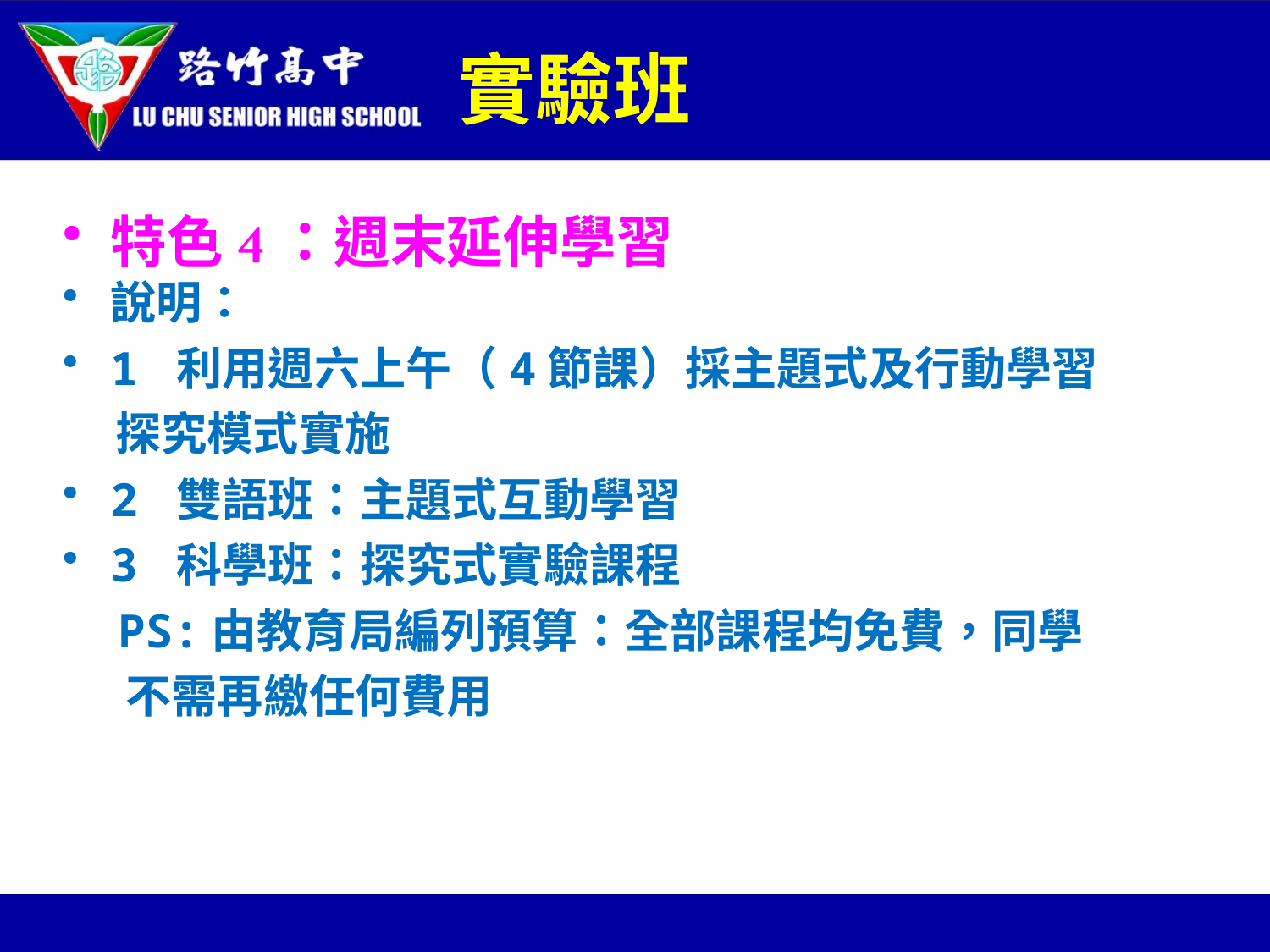

# 實驗班
特色4：週末延伸學習
說明：
1 利用週六上午（4節課）採主題式及行動學習
    探究模式實施
2 雙語班：主題式互動學習
3 科學班：探究式實驗課程
  PS:由教育局編列預算：全部課程均免費，同學
     不需再繳任何費用